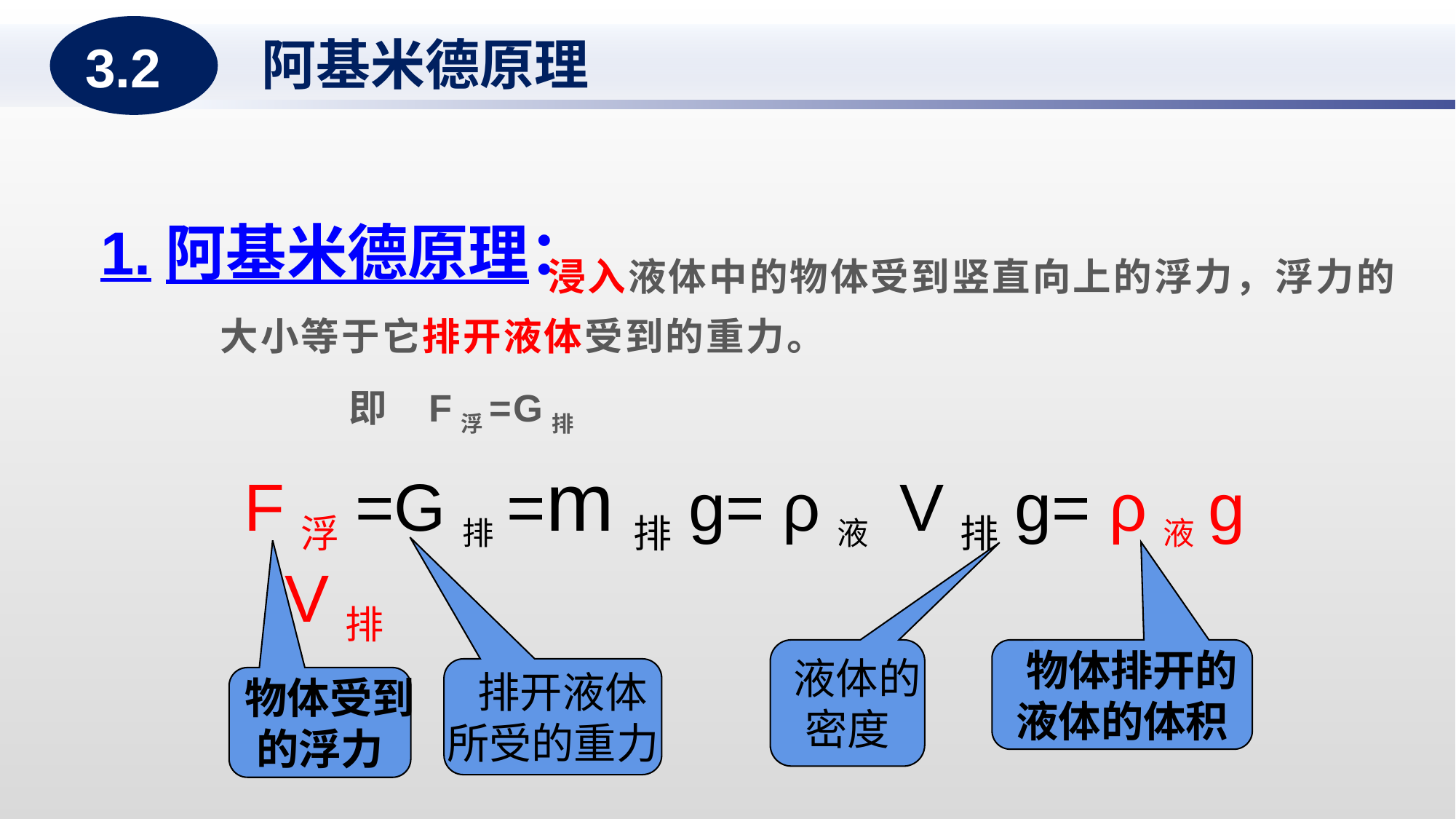

3.2

阿基米德原理

1.阿基米德原理：
                                浸入液体中的物体受到竖直向上的浮力，浮力的大小等于它排开液体受到的重力。
              即   F浮=G排

F浮=G排=m排g= ρ液 V排g= ρ液g V排

 液体的
密度
 物体排开的
液体的体积
 排开液体
所受的重力
 物体受到
的浮力